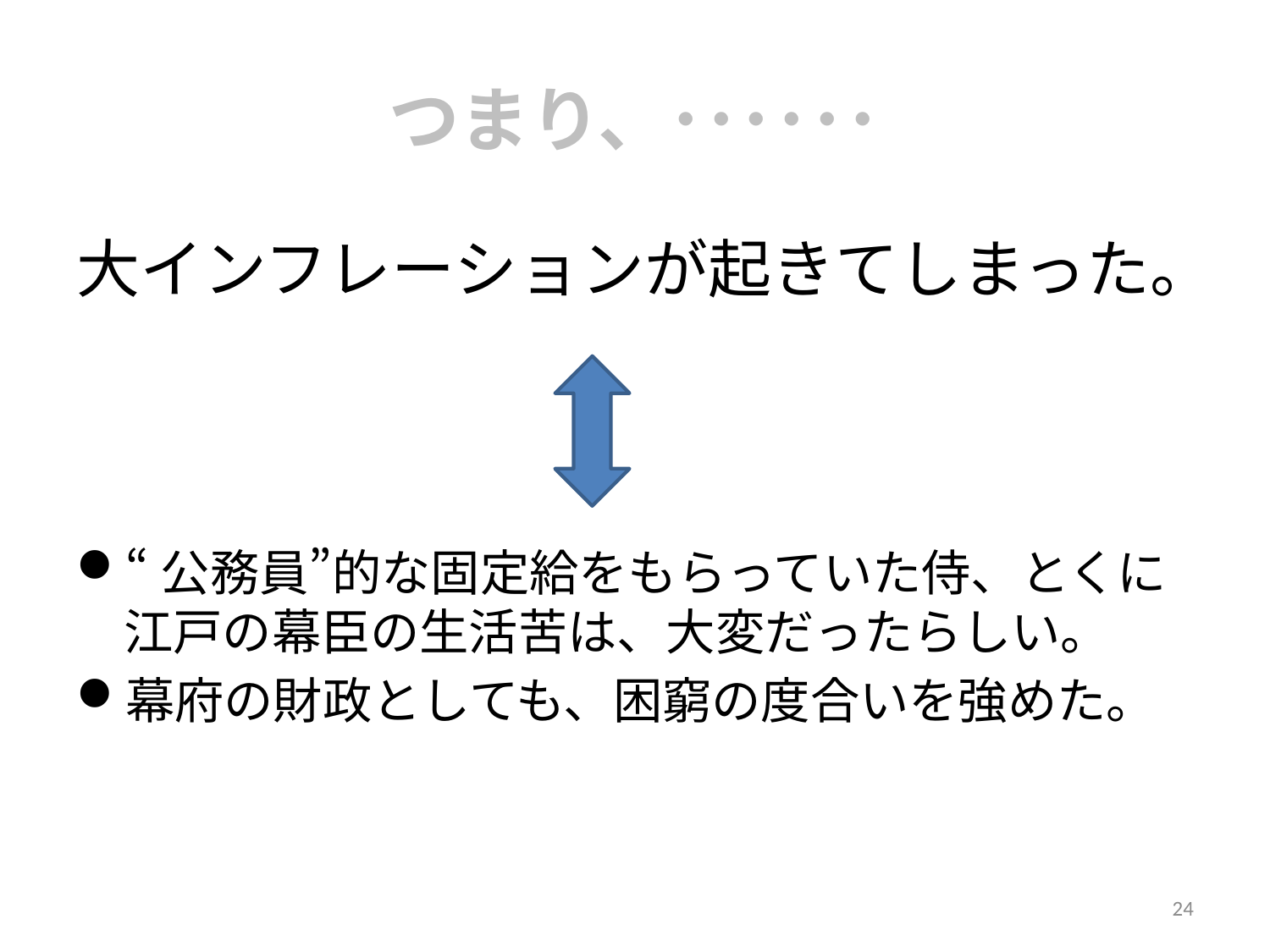

# つまり、･･････
大インフレーションが起きてしまった。

“公務員”的な固定給をもらっていた侍、とくに江戸の幕臣の生活苦は、大変だったらしい。
幕府の財政としても、困窮の度合いを強めた。

24